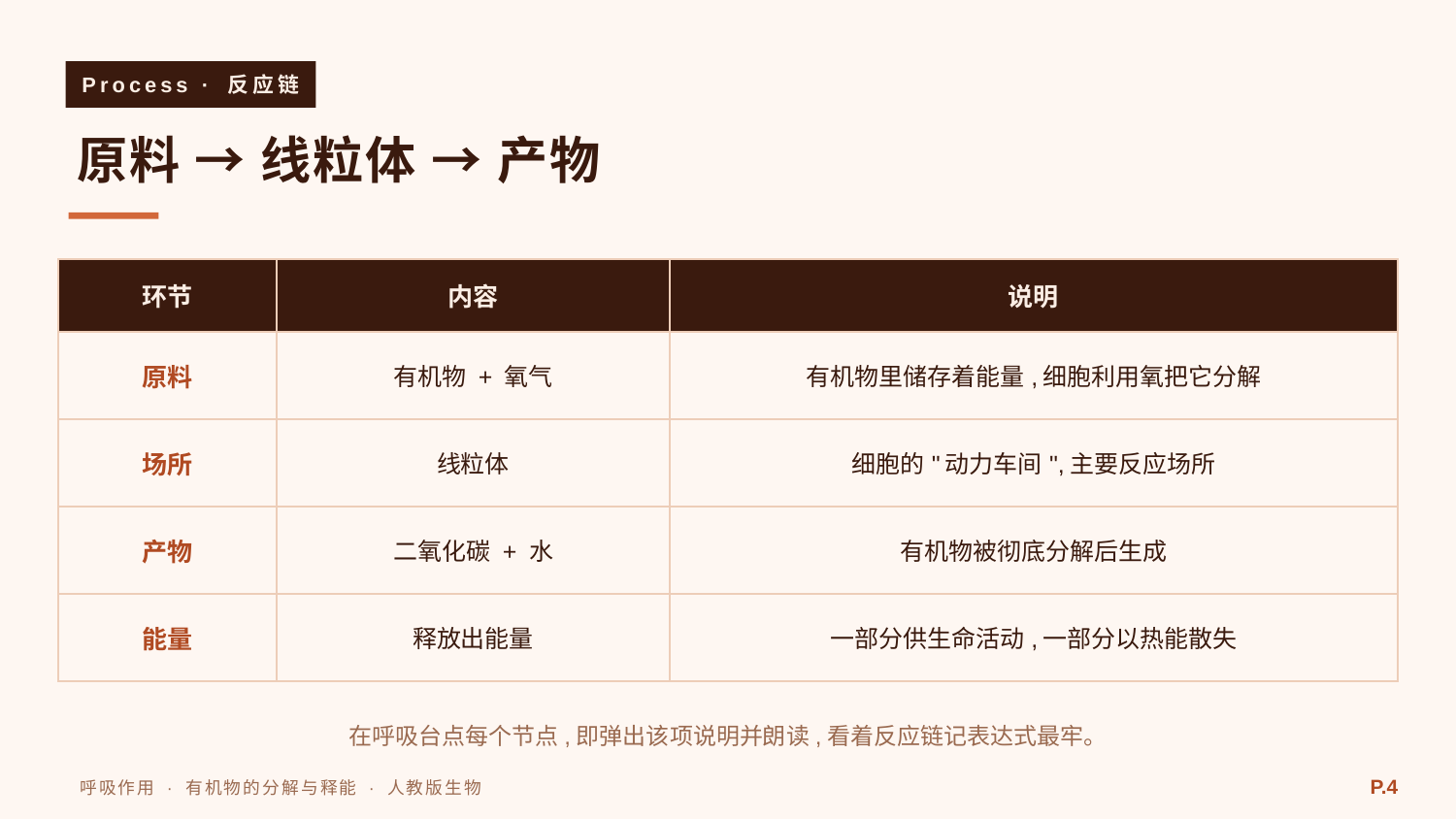

Process · 反应链

原料 → 线粒体 → 产物

| 环节 | 内容 | 说明 |
| --- | --- | --- |
| 原料 | 有机物 + 氧气 | 有机物里储存着能量,细胞利用氧把它分解 |
| 场所 | 线粒体 | 细胞的"动力车间",主要反应场所 |
| 产物 | 二氧化碳 + 水 | 有机物被彻底分解后生成 |
| 能量 | 释放出能量 | 一部分供生命活动,一部分以热能散失 |
在呼吸台点每个节点,即弹出该项说明并朗读,看着反应链记表达式最牢。
P.4
呼吸作用 · 有机物的分解与释能 · 人教版生物